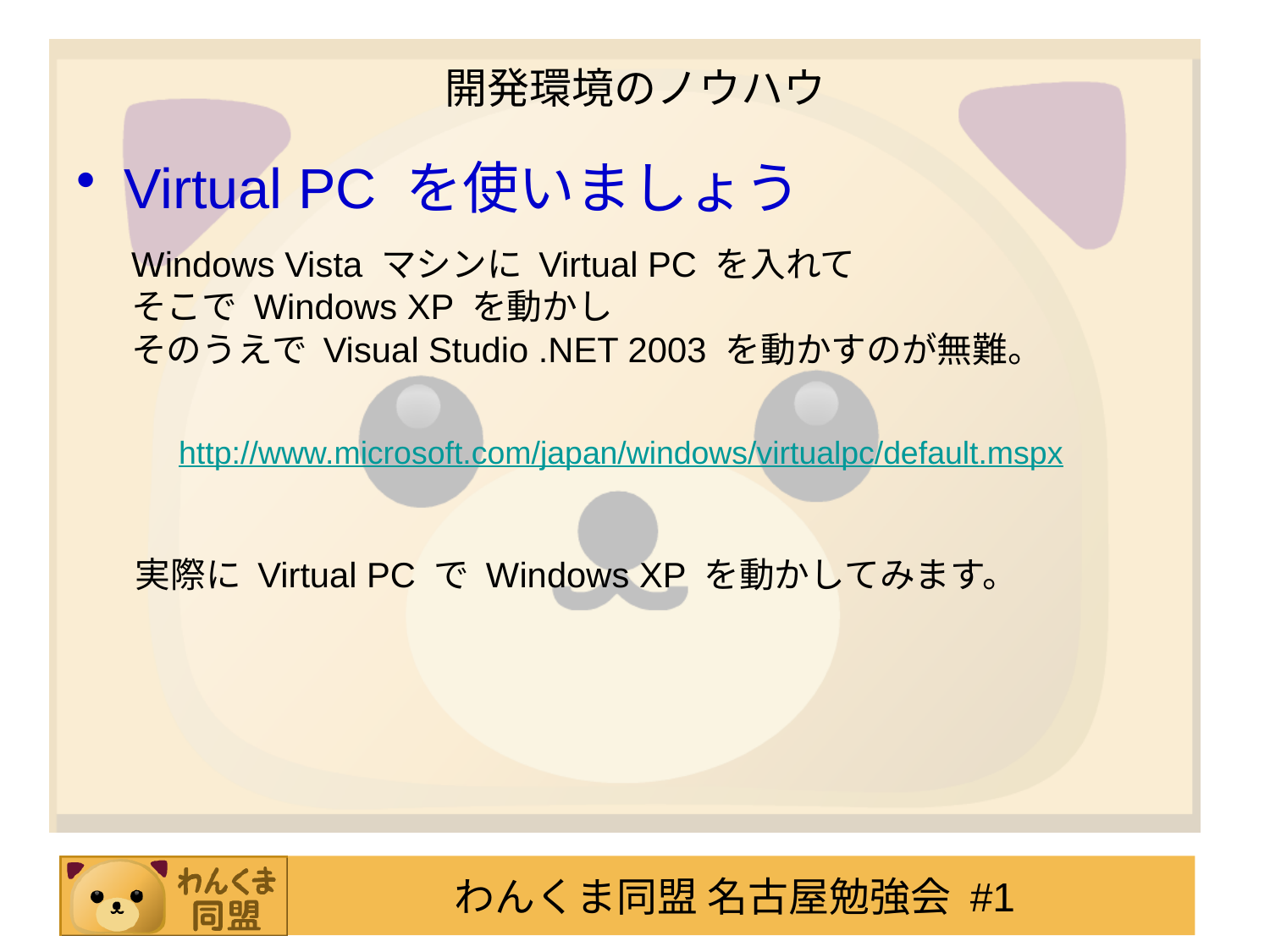

# 開発環境のノウハウ
Virtual PC を使いましょう
Windows Vista マシンに Virtual PC を入れて
そこで Windows XP を動かし
そのうえで Visual Studio .NET 2003 を動かすのが無難。
http://www.microsoft.com/japan/windows/virtualpc/default.mspx
実際に Virtual PC で Windows XP を動かしてみます。